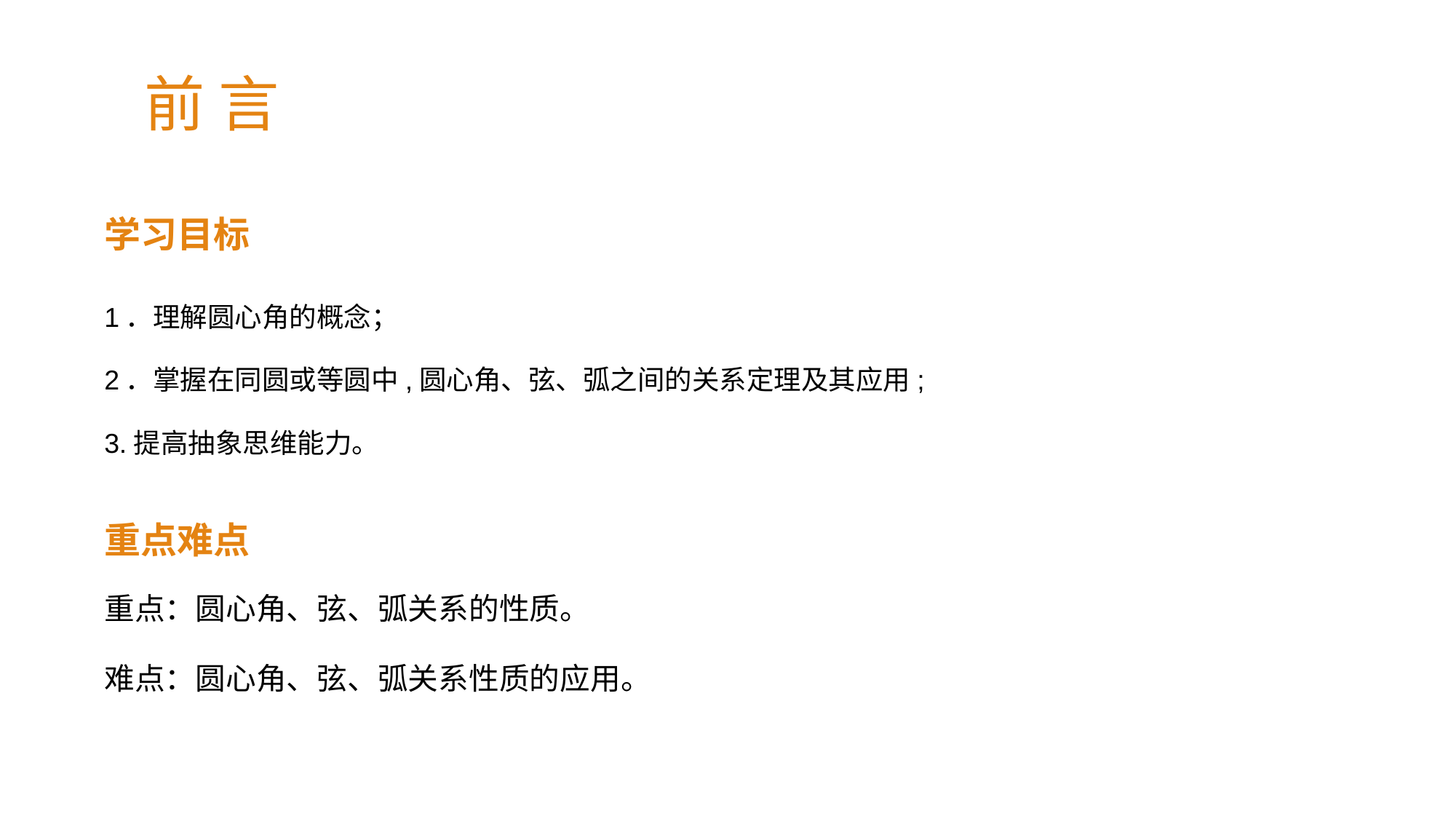

前 言
学习目标
1．理解圆心角的概念；
2．掌握在同圆或等圆中,圆心角、弦、弧之间的关系定理及其应用;
3.提高抽象思维能力。
重点难点
重点：圆心角、弦、弧关系的性质。
难点：圆心角、弦、弧关系性质的应用。